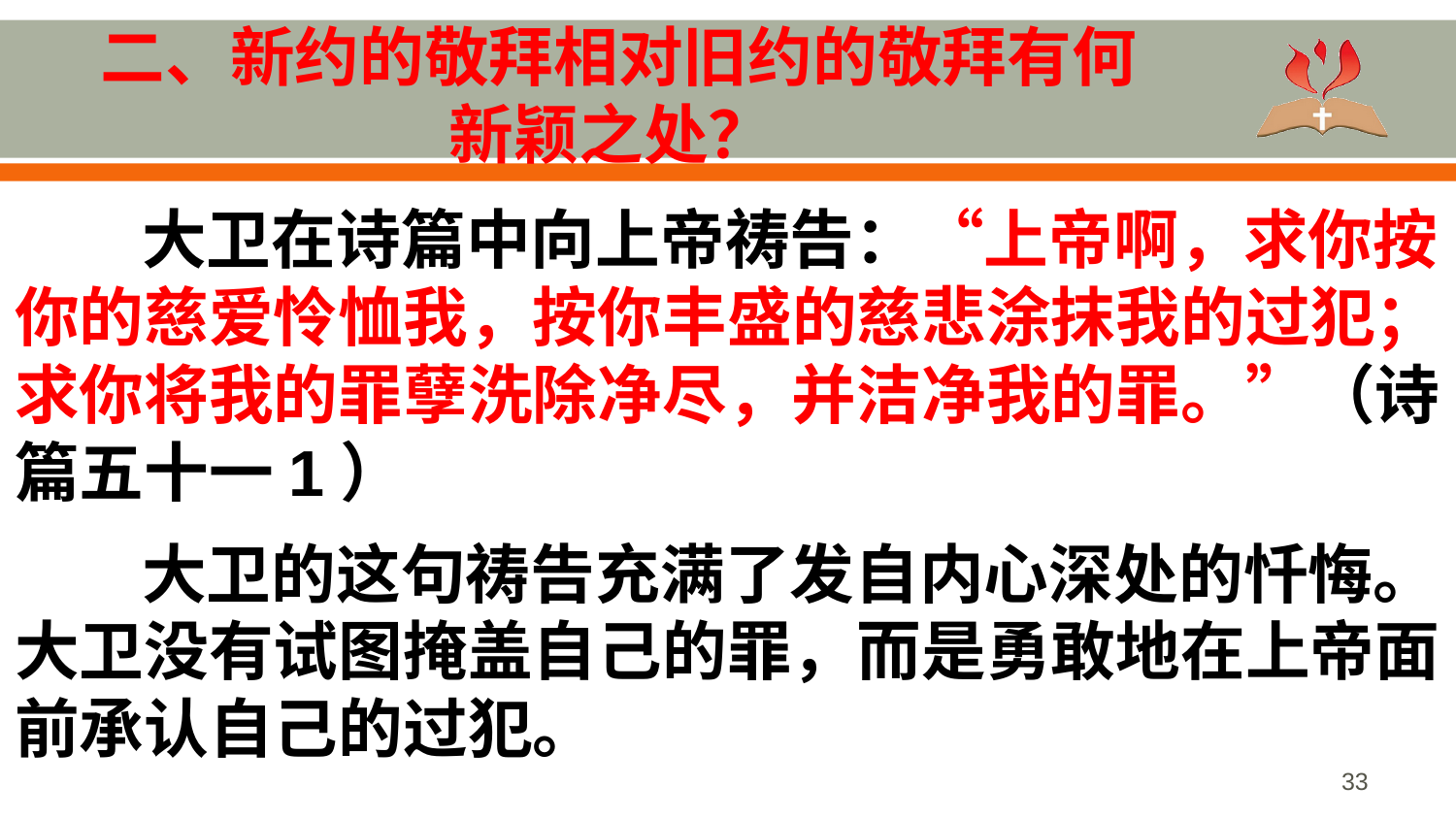

# 二、新约的敬拜相对旧约的敬拜有何新颖之处？
大卫在诗篇中向上帝祷告：“上帝啊，求你按你的慈爱怜恤我，按你丰盛的慈悲涂抹我的过犯；求你将我的罪孽洗除净尽，并洁净我的罪。”（诗篇五十一1）
大卫的这句祷告充满了发自内心深处的忏悔。大卫没有试图掩盖自己的罪，而是勇敢地在上帝面前承认自己的过犯。

33